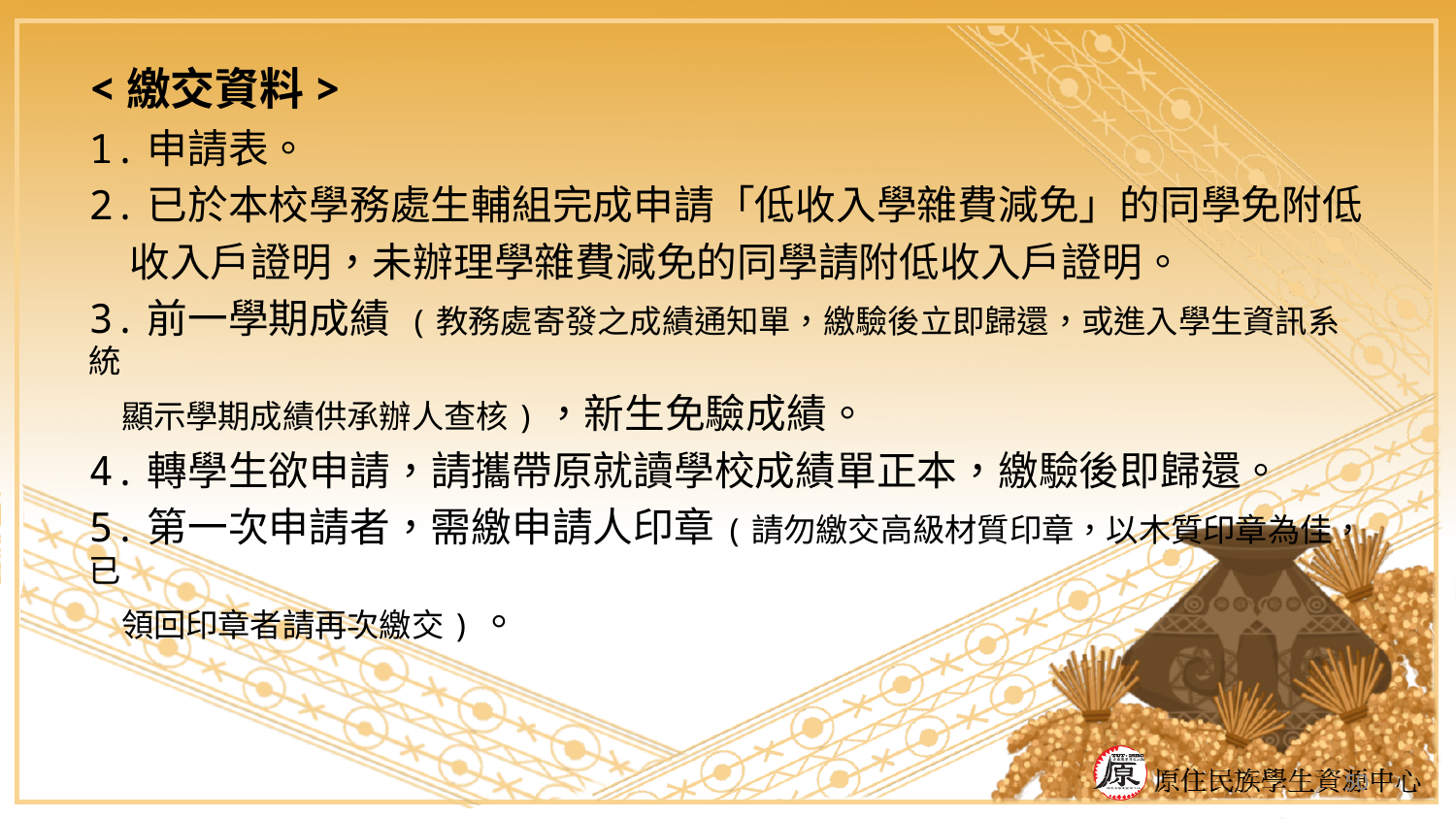

<繳交資料>
1.申請表。
2.已於本校學務處生輔組完成申請「低收入學雜費減免」的同學免附低
　收入戶證明，未辦理學雜費減免的同學請附低收入戶證明。
3.前一學期成績 (教務處寄發之成績通知單，繳驗後立即歸還，或進入學生資訊系統
　顯示學期成績供承辦人查核)，新生免驗成績。
4.轉學生欲申請，請攜帶原就讀學校成績單正本，繳驗後即歸還。
5.第一次申請者，需繳申請人印章(請勿繳交高級材質印章，以木質印章為佳，已
　領回印章者請再次繳交)。

50